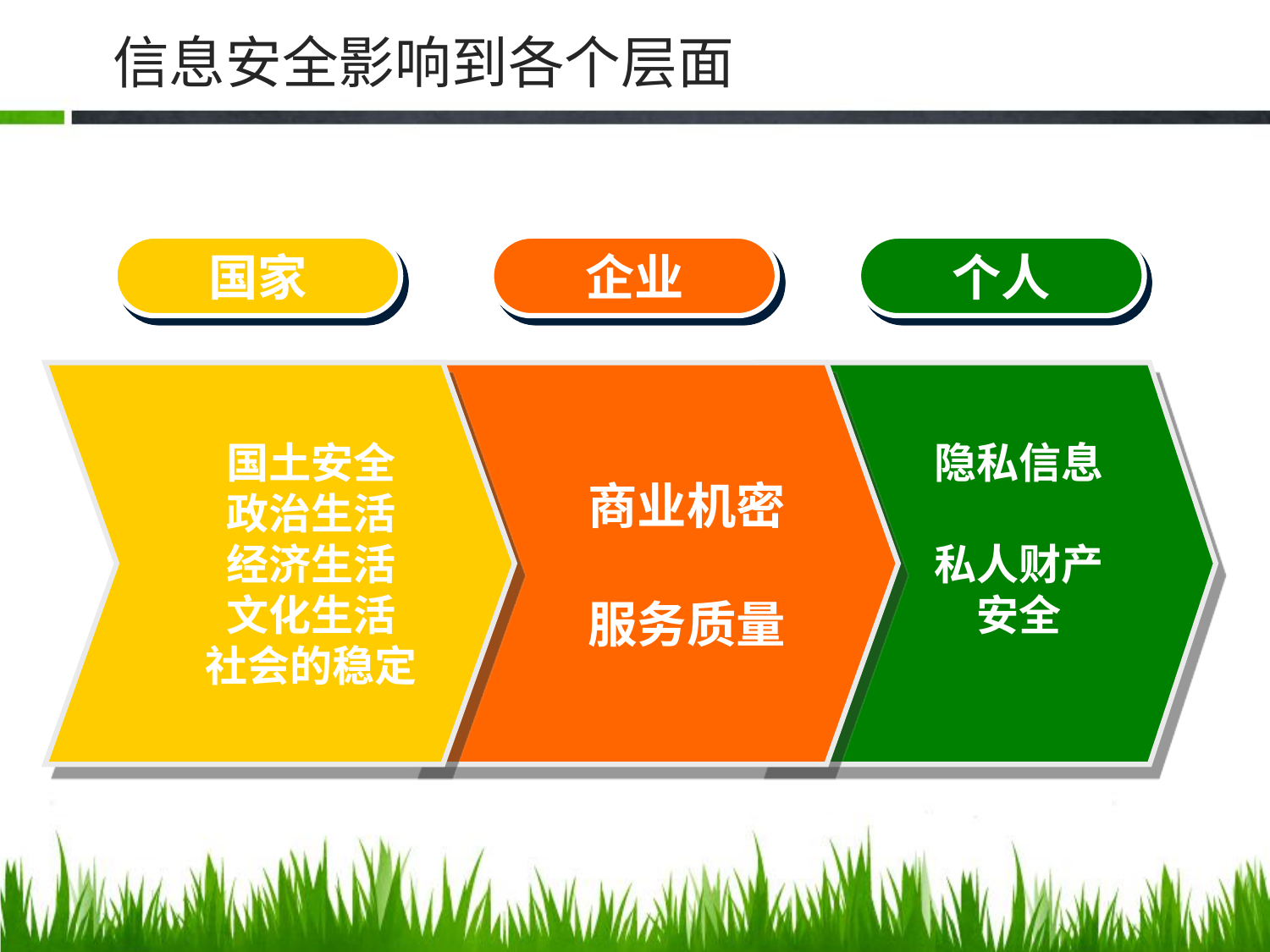

# 信息安全影响到各个层面
国家
企业
个人
国土安全
政治生活
经济生活
文化生活
社会的稳定
商业机密

服务质量
隐私信息

私人财产
安全